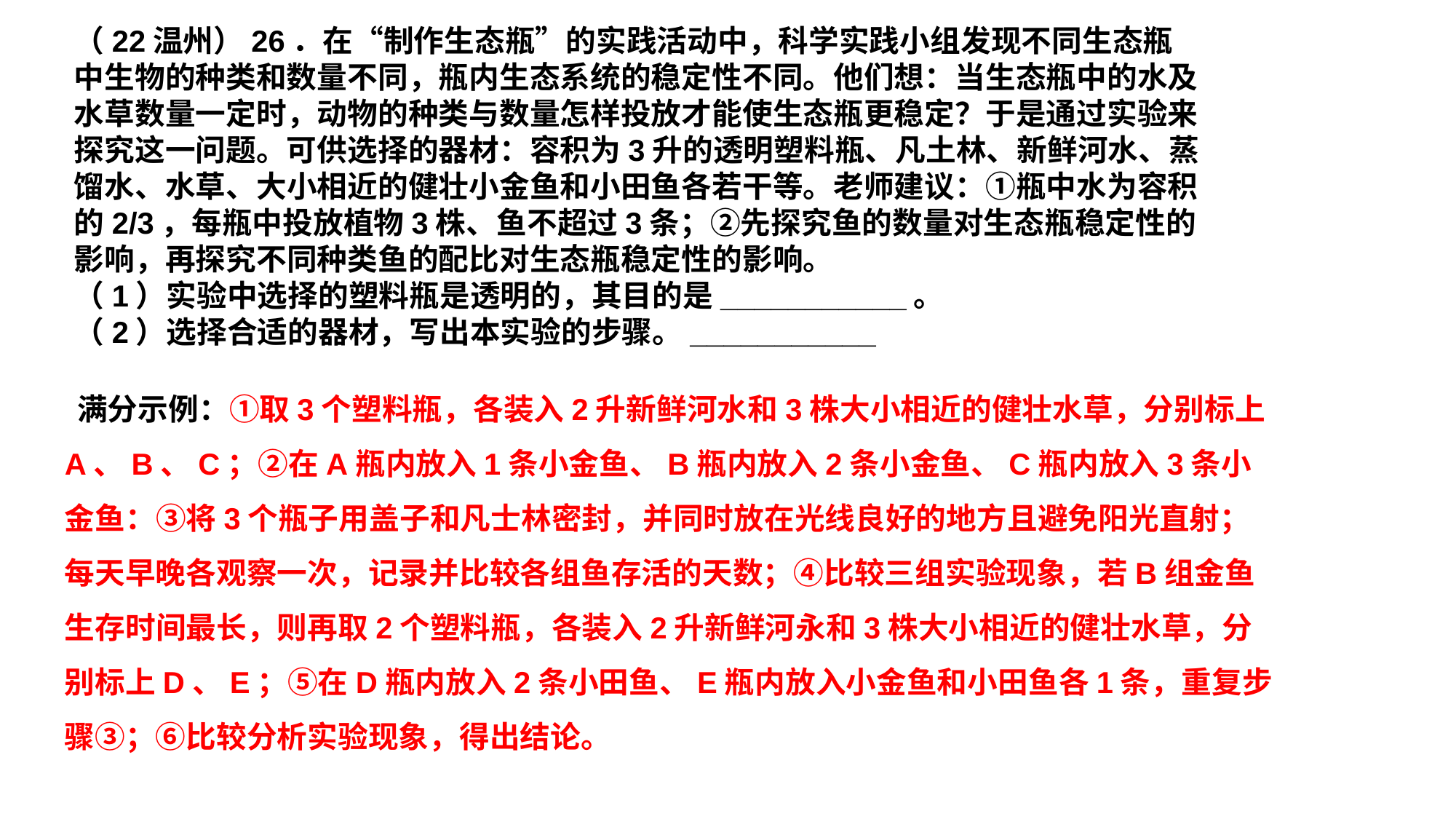

（22温州）26．在“制作生态瓶”的实践活动中，科学实践小组发现不同生态瓶中生物的种类和数量不同，瓶内生态系统的稳定性不同。他们想：当生态瓶中的水及水草数量一定时，动物的种类与数量怎样投放才能使生态瓶更稳定？于是通过实验来探究这一问题。可供选择的器材：容积为3升的透明塑料瓶、凡土林、新鲜河水、蒸馏水、水草、大小相近的健壮小金鱼和小田鱼各若干等。老师建议：①瓶中水为容积的2/3，每瓶中投放植物3株、鱼不超过3条；②先探究鱼的数量对生态瓶稳定性的影响，再探究不同种类鱼的配比对生态瓶稳定性的影响。（1）实验中选择的塑料瓶是透明的，其目的是___________。（2）选择合适的器材，写出本实验的步骤。___________

 满分示例：①取3个塑料瓶，各装入2升新鲜河水和3株大小相近的健壮水草，分别标上A、B、C；②在A瓶内放入1条小金鱼、B瓶内放入2条小金鱼、C瓶内放入3条小金鱼：③将3个瓶子用盖子和凡士林密封，并同时放在光线良好的地方且避免阳光直射；每天早晚各观察一次，记录并比较各组鱼存活的天数；④比较三组实验现象，若B组金鱼生存时间最长，则再取2个塑料瓶，各装入2升新鲜河永和3株大小相近的健壮水草，分别标上D、E；⑤在D瓶内放入2条小田鱼、E瓶内放入小金鱼和小田鱼各1条，重复步骤③；⑥比较分析实验现象，得出结论。